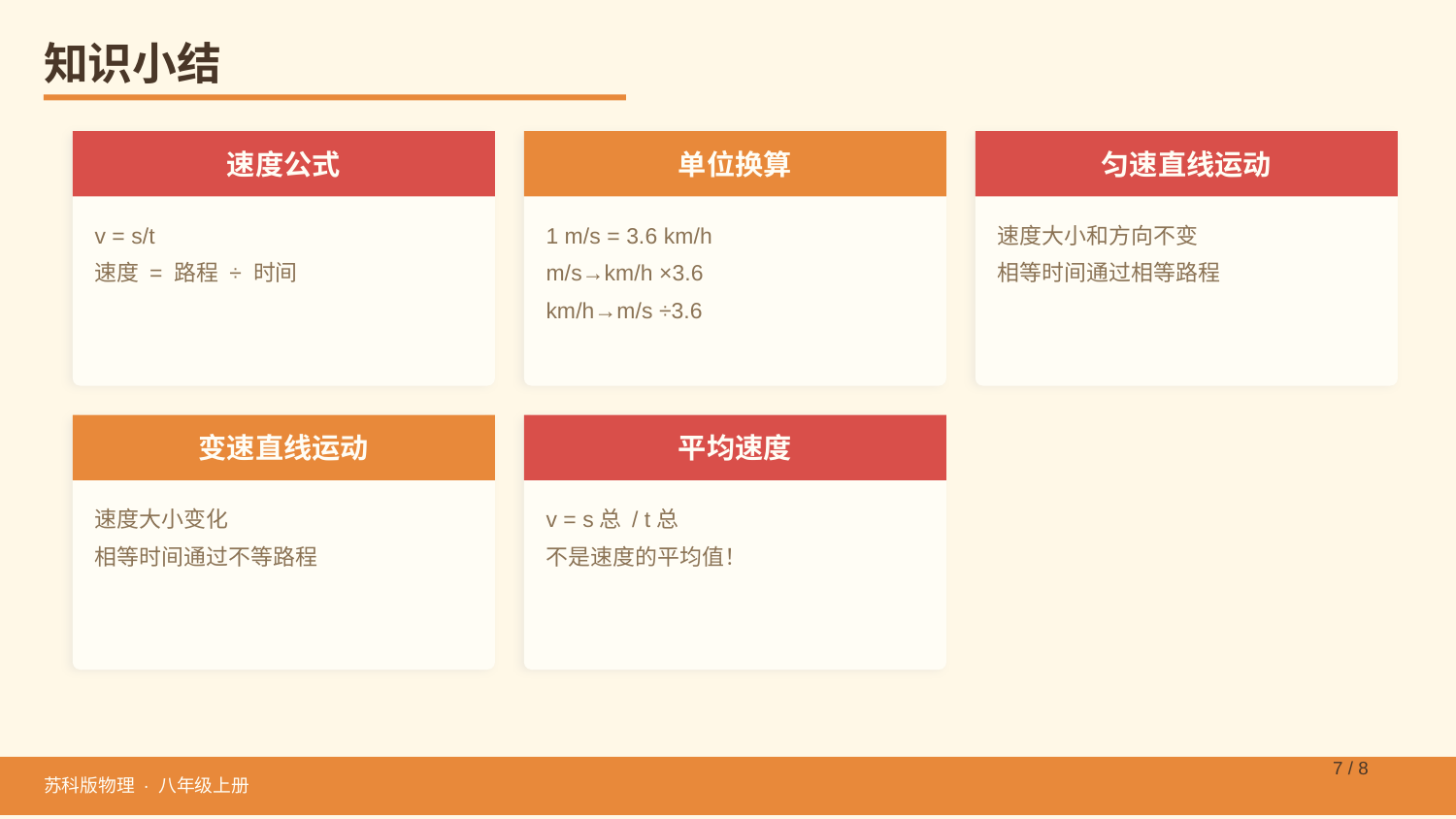

知识小结

速度公式

单位换算

匀速直线运动
v = s/t
速度 = 路程 ÷ 时间
1 m/s = 3.6 km/h
m/s→km/h ×3.6
km/h→m/s ÷3.6
速度大小和方向不变
相等时间通过相等路程

变速直线运动

平均速度
速度大小变化
相等时间通过不等路程
v = s总 / t总
不是速度的平均值！
7 / 8

苏科版物理 · 八年级上册